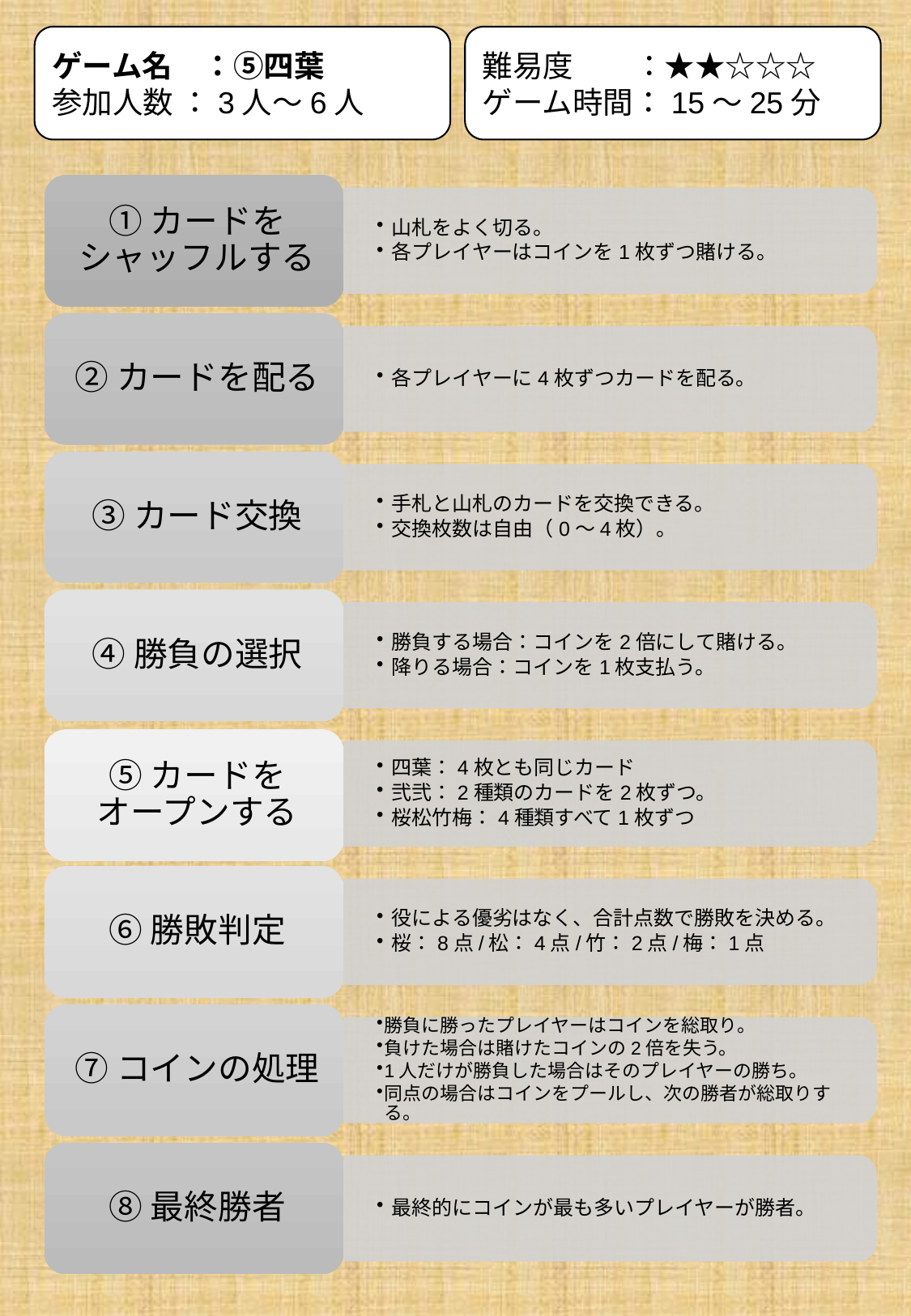

ゲーム名　：⑤四葉
参加人数 ：3人～6人
難易度　　：★★☆☆☆
ゲーム時間：15～25分
山札をよく切る。
各プレイヤーはコインを1枚ずつ賭ける。
①カードを
シャッフルする
各プレイヤーに4枚ずつカードを配る。
②カードを配る
手札と山札のカードを交換できる。
交換枚数は自由（0〜4枚）。
③カード交換
勝負する場合：コインを2倍にして賭ける。
降りる場合：コインを1枚支払う。
④勝負の選択
四葉：4枚とも同じカード
弐弐：2種類のカードを2枚ずつ。
桜松竹梅：4種類すべて1枚ずつ
⑤カードを
オープンする
役による優劣はなく、合計点数で勝敗を決める。
桜：8点/松：4点/竹：2点/梅：1点
⑥勝敗判定
勝負に勝ったプレイヤーはコインを総取り。
負けた場合は賭けたコインの2倍を失う。
1人だけが勝負した場合はそのプレイヤーの勝ち。
同点の場合はコインをプールし、次の勝者が総取りする。
⑦コインの処理
最終的にコインが最も多いプレイヤーが勝者。
⑧最終勝者